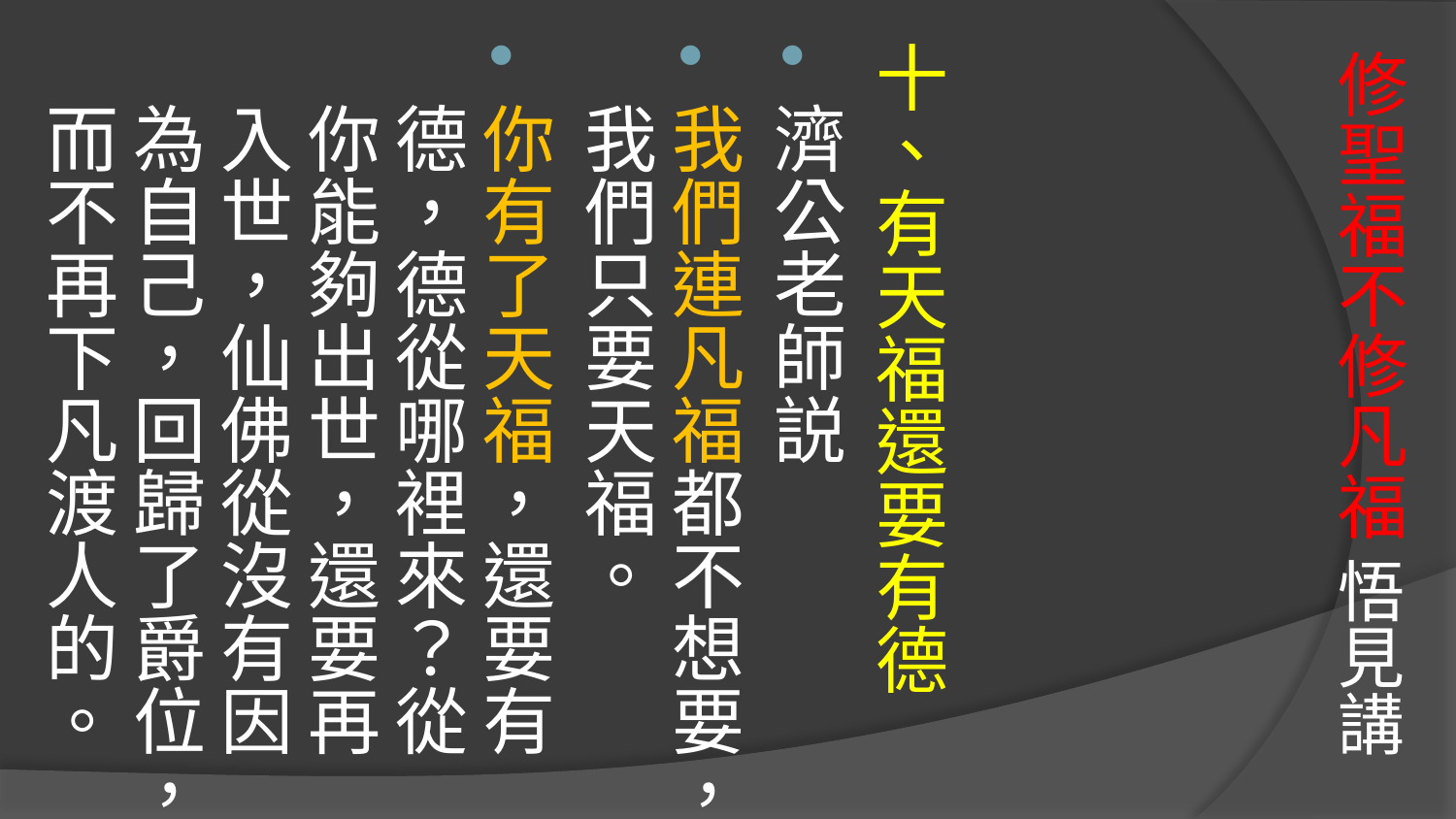

# 修聖福不修凡福 悟見講
十、有天福還要有德
濟公老師説
我們連凡福都不想要，我們只要天福。
你有了天福，還要有德，德從哪裡來？從你能夠出世，還要再入世，仙佛從沒有因為自己，回歸了爵位，而不再下凡渡人的。